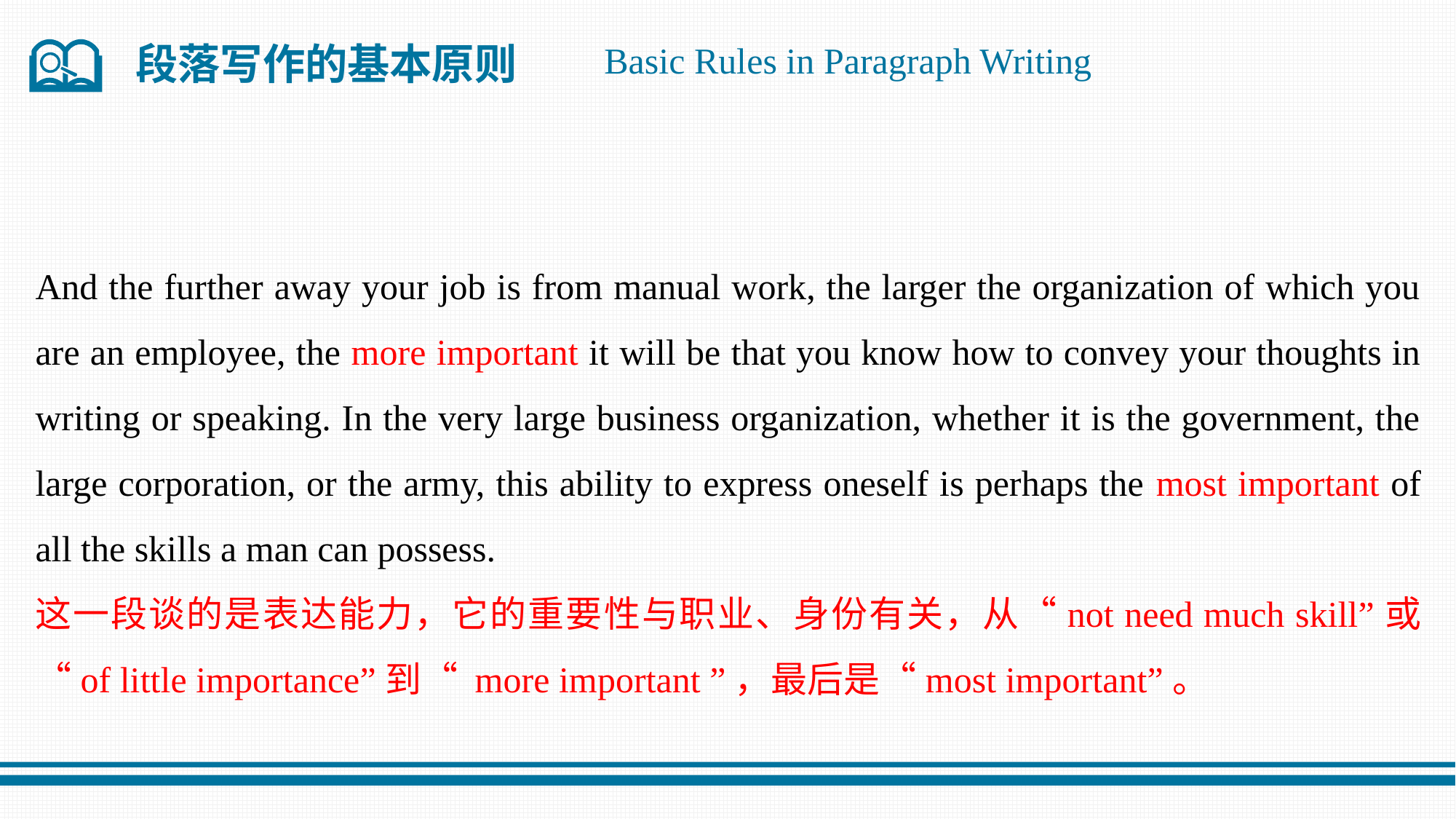

段落写作的基本原则
Basic Rules in Paragraph Writing

And the further away your job is from manual work, the larger the organization of which you are an employee, the more important it will be that you know how to convey your thoughts in writing or speaking. In the very large business organization, whether it is the government, the large corporation, or the army, this ability to express oneself is perhaps the most important of all the skills a man can possess.
这一段谈的是表达能力，它的重要性与职业、身份有关，从“not need much skill”或“of little importance”到“ more important ”，最后是“most important”。